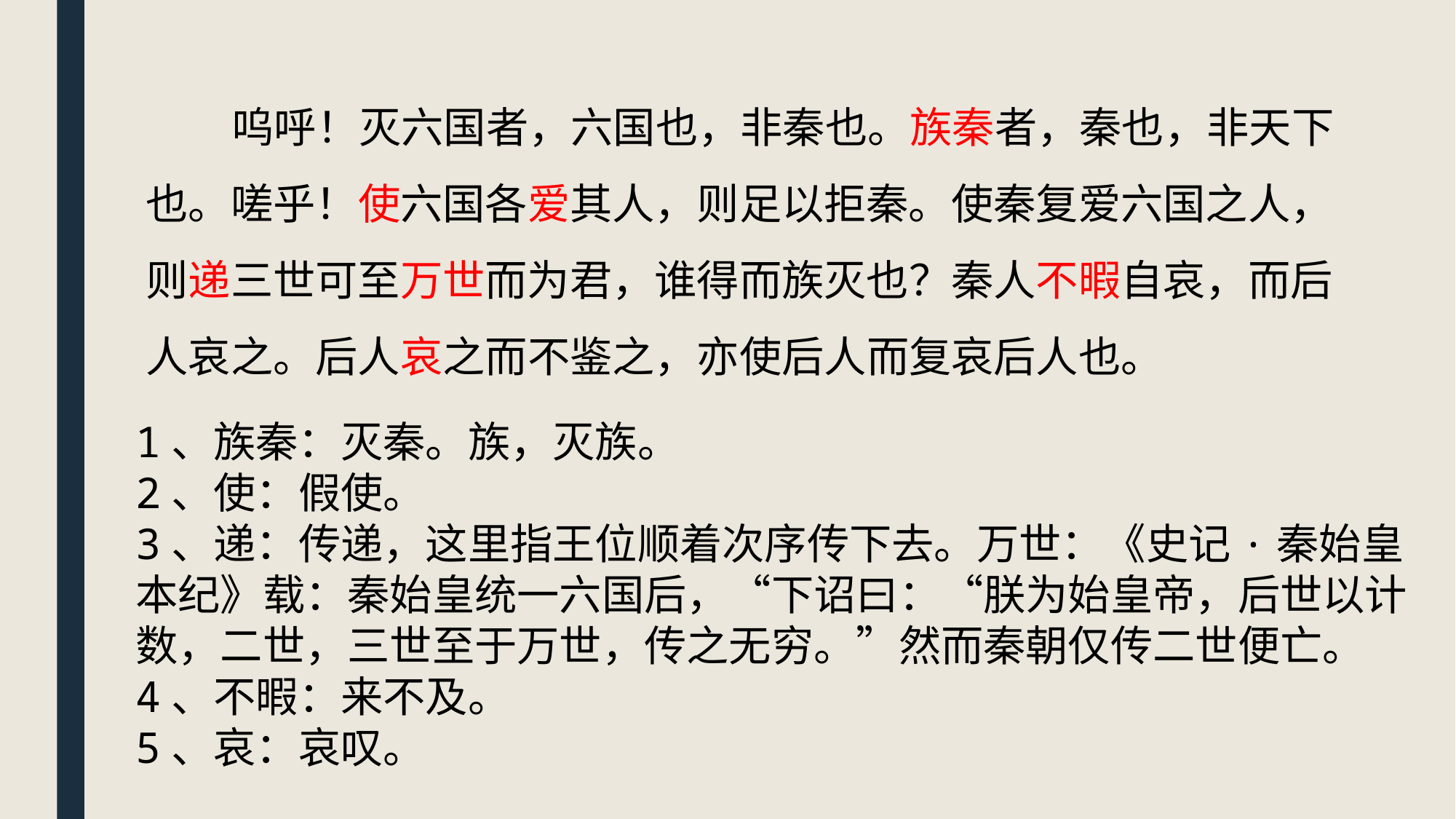

呜呼！灭六国者，六国也，非秦也。族秦者，秦也，非天下也。嗟乎！使六国各爱其人，则足以拒秦。使秦复爱六国之人，则递三世可至万世而为君，谁得而族灭也？秦人不暇自哀，而后人哀之。后人哀之而不鉴之，亦使后人而复哀后人也。
1、族秦：灭秦。族，灭族。
2、使：假使。
3、递：传递，这里指王位顺着次序传下去。万世：《史记·秦始皇本纪》载：秦始皇统一六国后，“下诏曰：“朕为始皇帝，后世以计数，二世，三世至于万世，传之无穷。”然而秦朝仅传二世便亡。
4、不暇：来不及。
5、哀：哀叹。